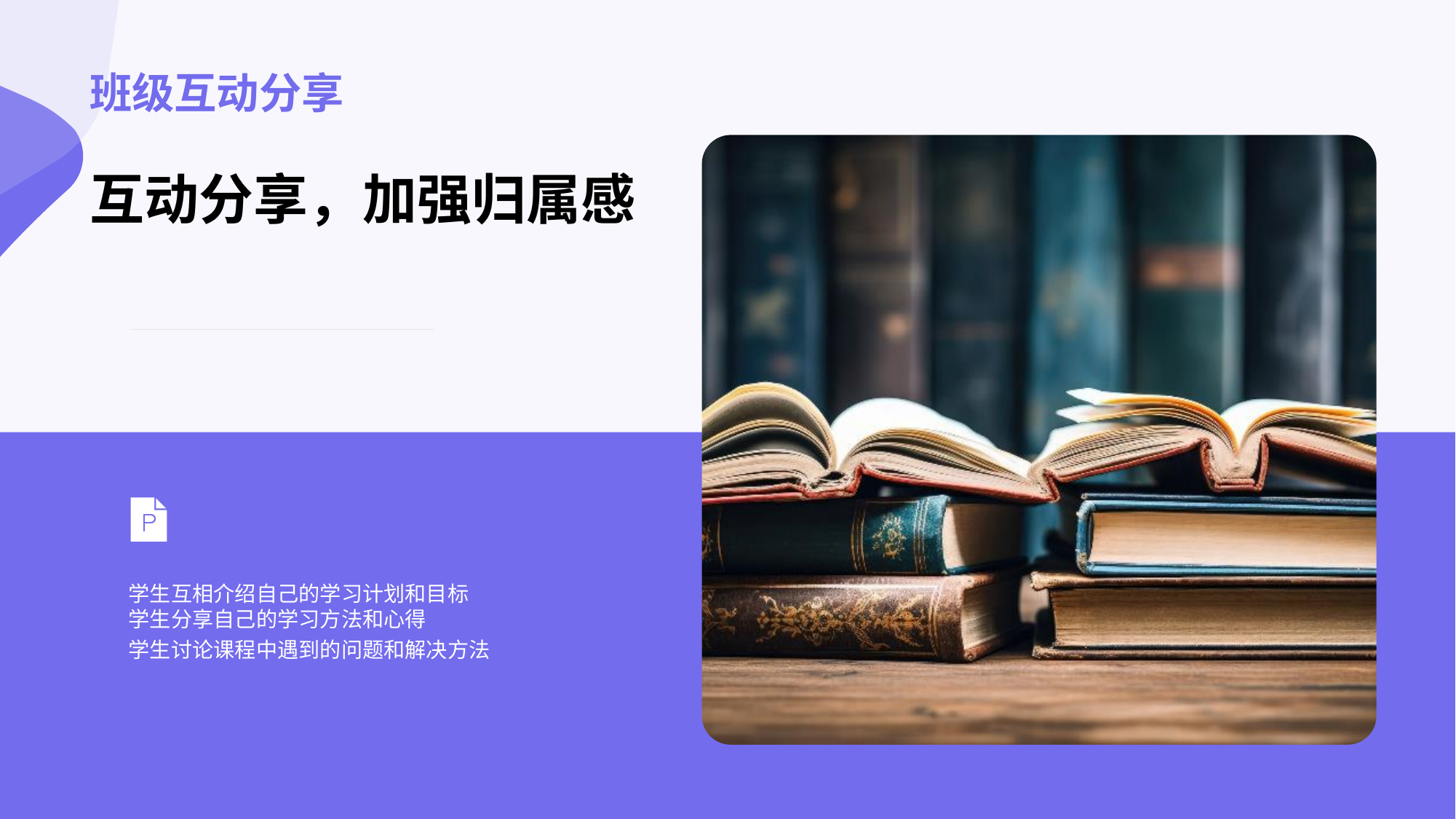

# 班级互动分享

学生互相介绍自己的学习计划和目标
学生分享自己的学习方法和心得
学生讨论课程中遇到的问题和解决方法

互动分享，加强归属感